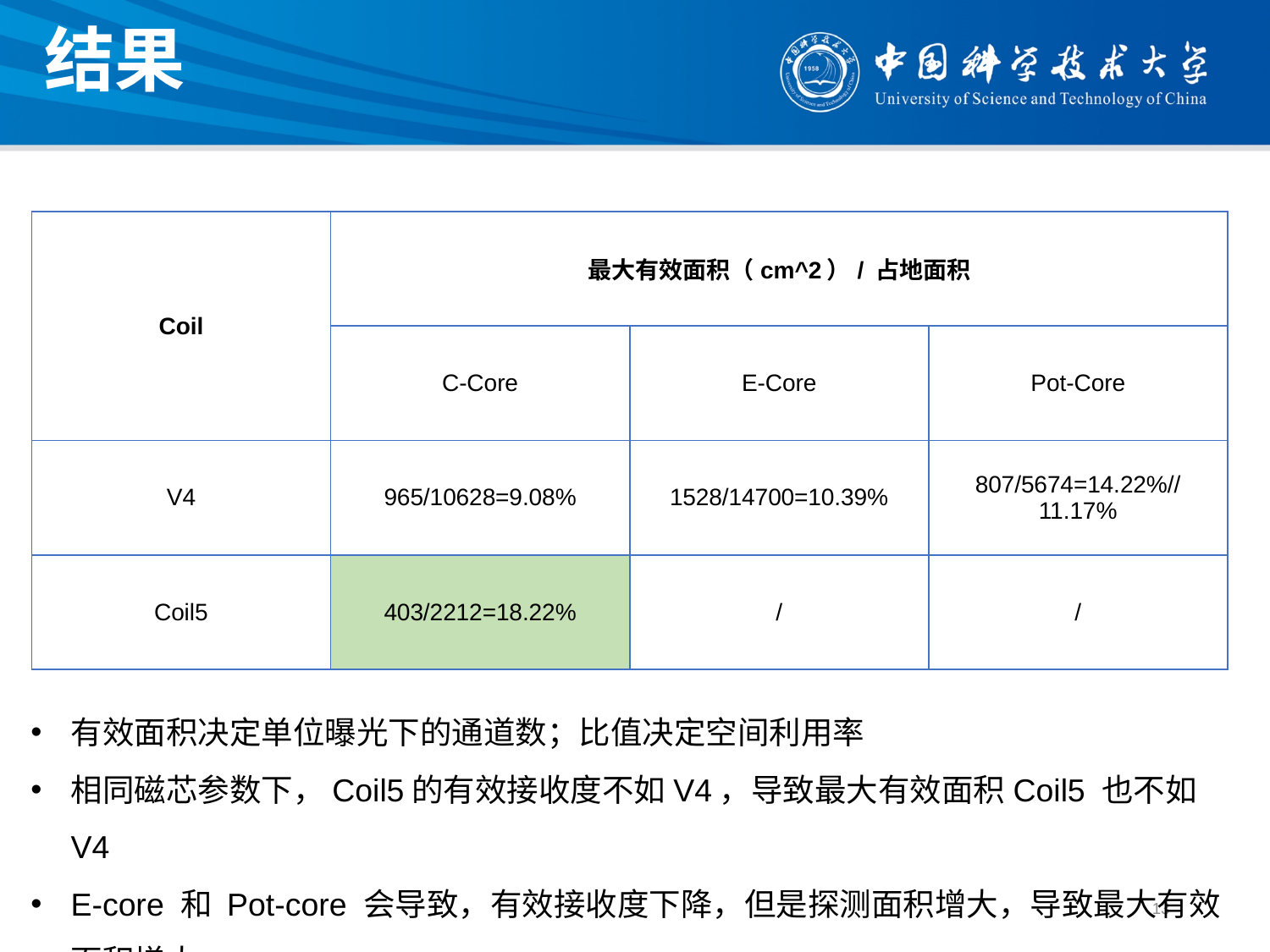

结果
| Coil | 最大有效面积（cm^2）/ 占地面积 |  |  |
| --- | --- | --- | --- |
| Coil | C-Core | E-Core | Pot-Core |
| V4 | 965/10628=9.08% | 1528/14700=10.39% | 807/5674=14.22%//11.17% |
| Coil5 | 403/2212=18.22% | / | / |
有效面积决定单位曝光下的通道数；比值决定空间利用率
相同磁芯参数下，Coil5的有效接收度不如V4，导致最大有效面积Coil5 也不如V4
E-core 和 Pot-core 会导致，有效接收度下降，但是探测面积增大，导致最大有效面积增大
13